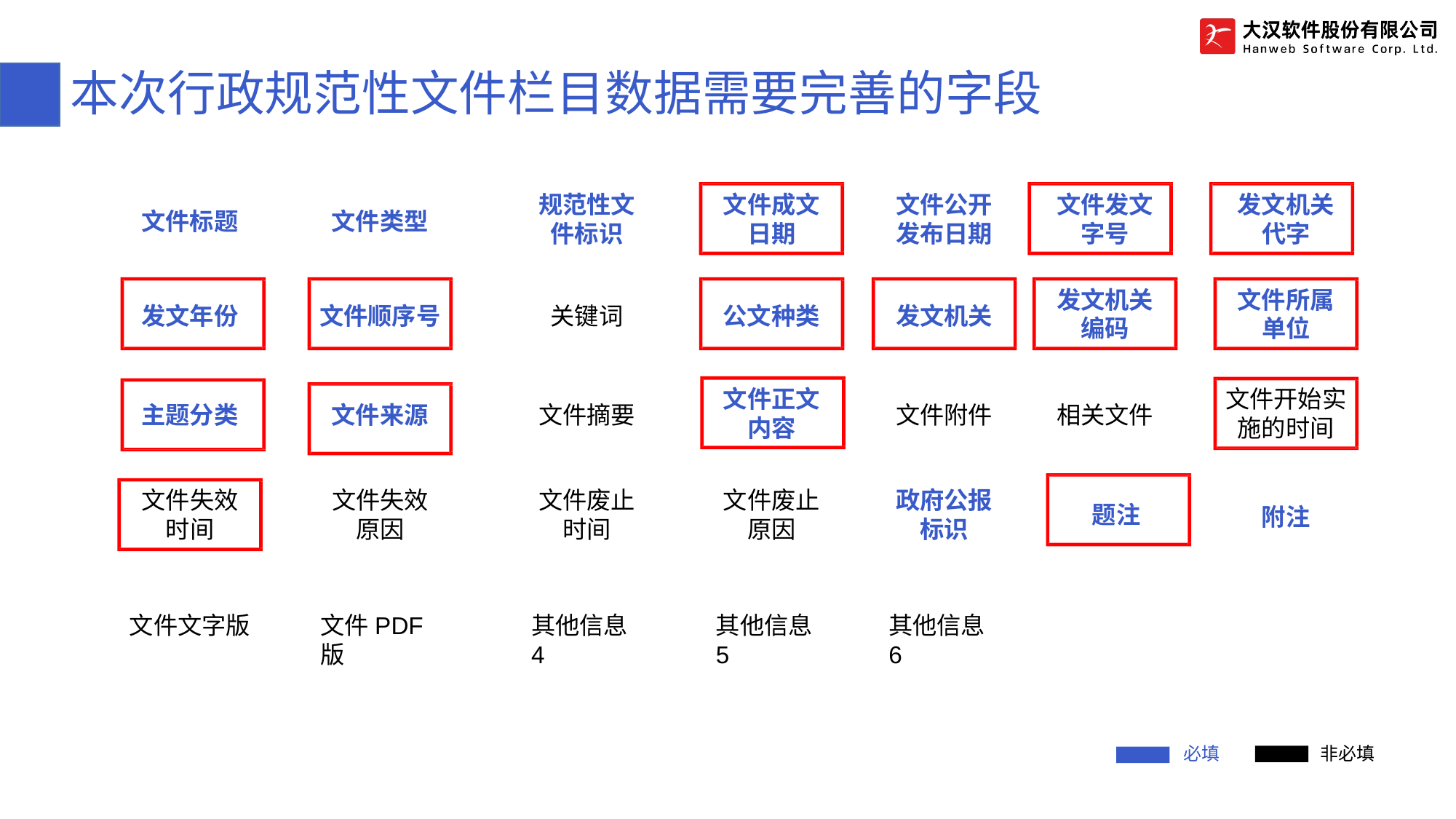

# 本次行政规范性文件栏目数据需要完善的字段

规范性文 件标识
文件成文 日期
文件公开 发布日期
文件发文 字号
发文机关 代字
文件标题
文件类型

发文机关 编码
文件所属 单位
发文年份
文件顺序号
关键词
公文种类
发文机关

文件正文 内容
文件开始实 施的时间

主题分类
文件来源
文件摘要
文件附件
相关文件

文件失效 时间
文件失效 原因
文件废止 时间
文件废止 原因
政府公报 标识
题注
附注
文件文字版
文件PDF版
其他信息4
其他信息5
其他信息6
非必填
必填